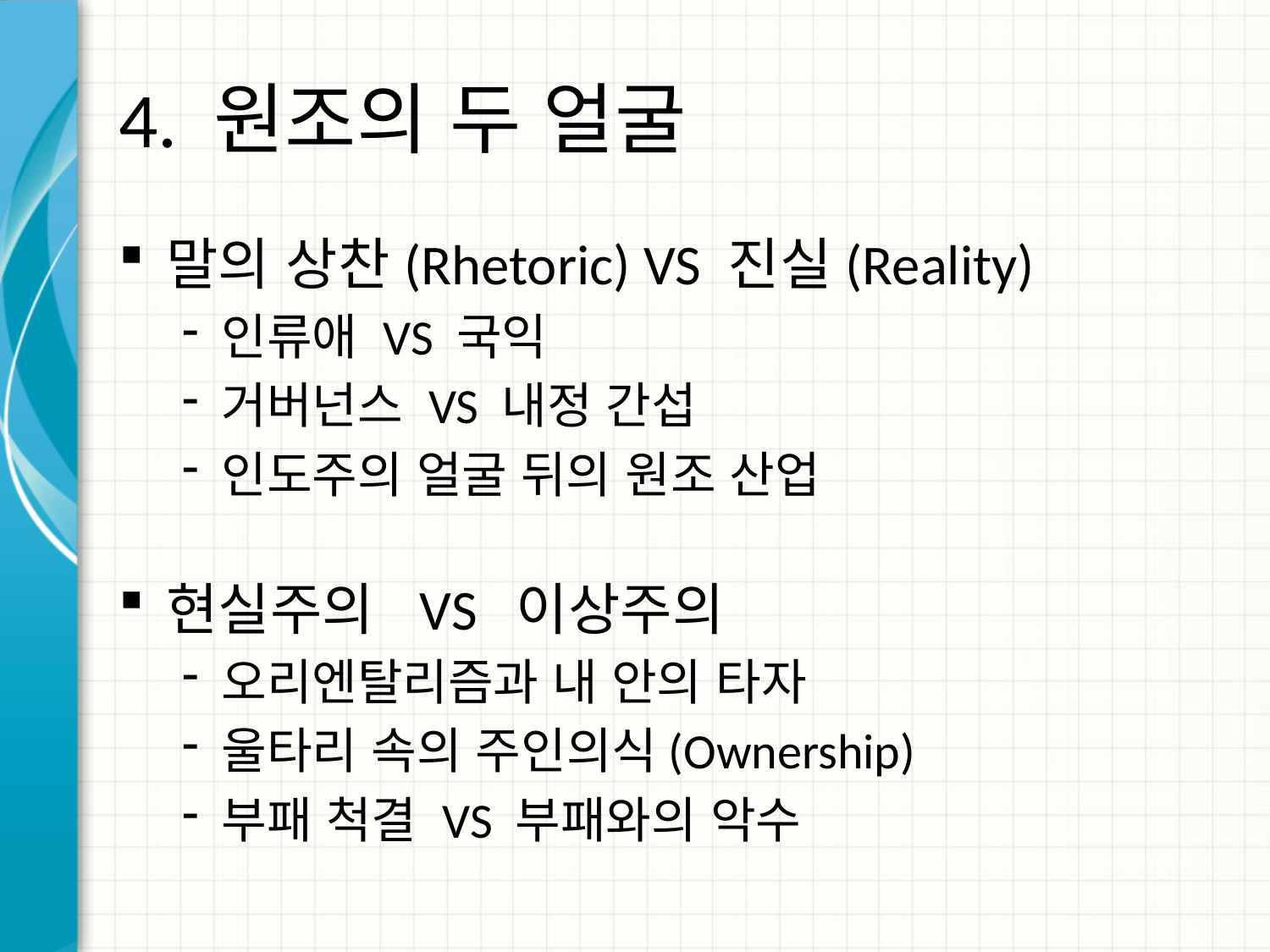

# 4. 원조의 두 얼굴
말의 상찬(Rhetoric) VS 진실(Reality)
인류애 VS 국익
거버넌스 VS 내정 간섭
인도주의 얼굴 뒤의 원조 산업

현실주의  VS  이상주의
오리엔탈리즘과 내 안의 타자
울타리 속의 주인의식(Ownership)
부패 척결 VS 부패와의 악수